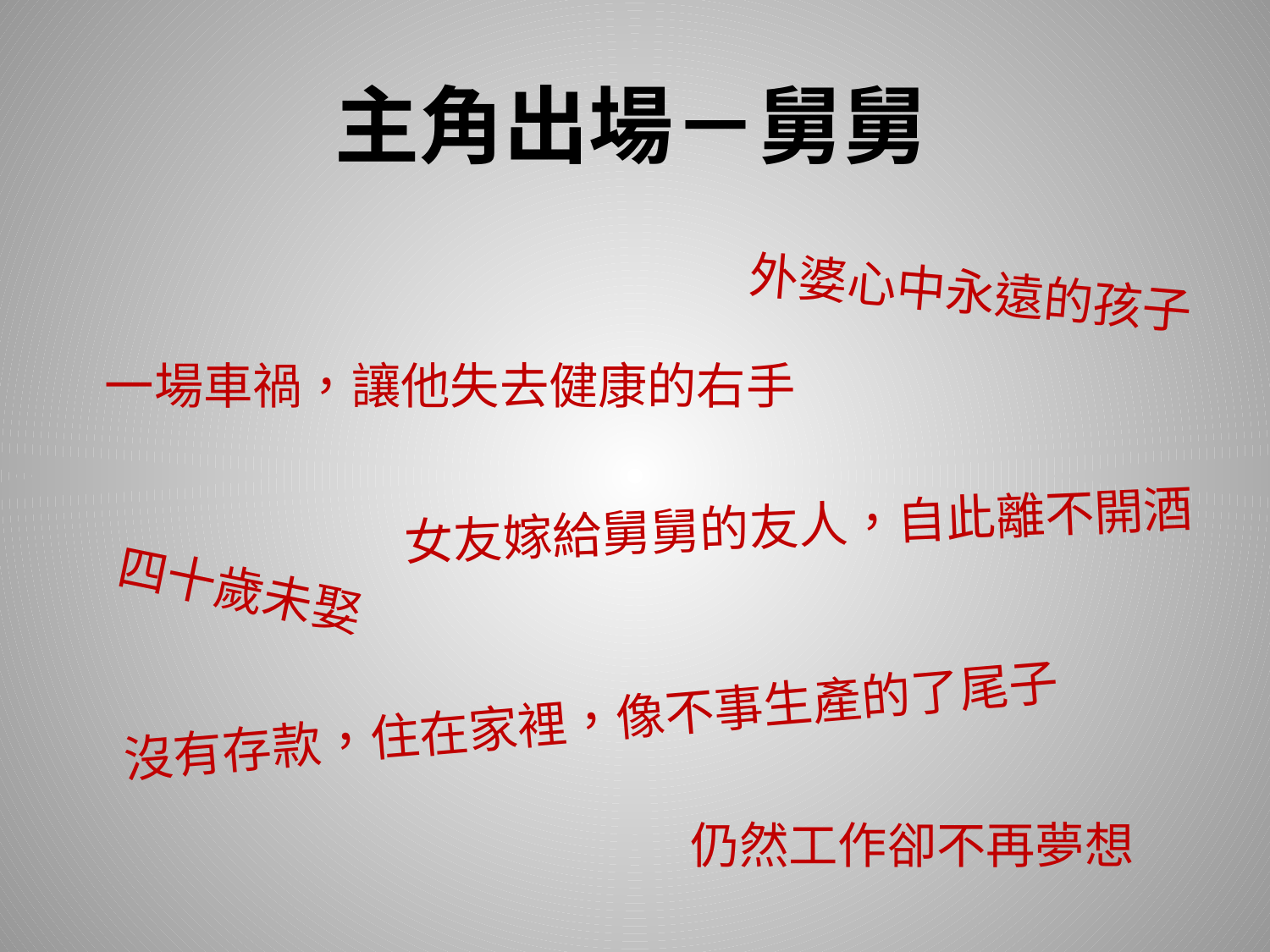

主角出場－舅舅
外婆心中永遠的孩子
一場車禍，讓他失去健康的右手
女友嫁給舅舅的友人，自此離不開酒

四十歲未娶
沒有存款，住在家裡，像不事生產的了尾子
仍然工作卻不再夢想